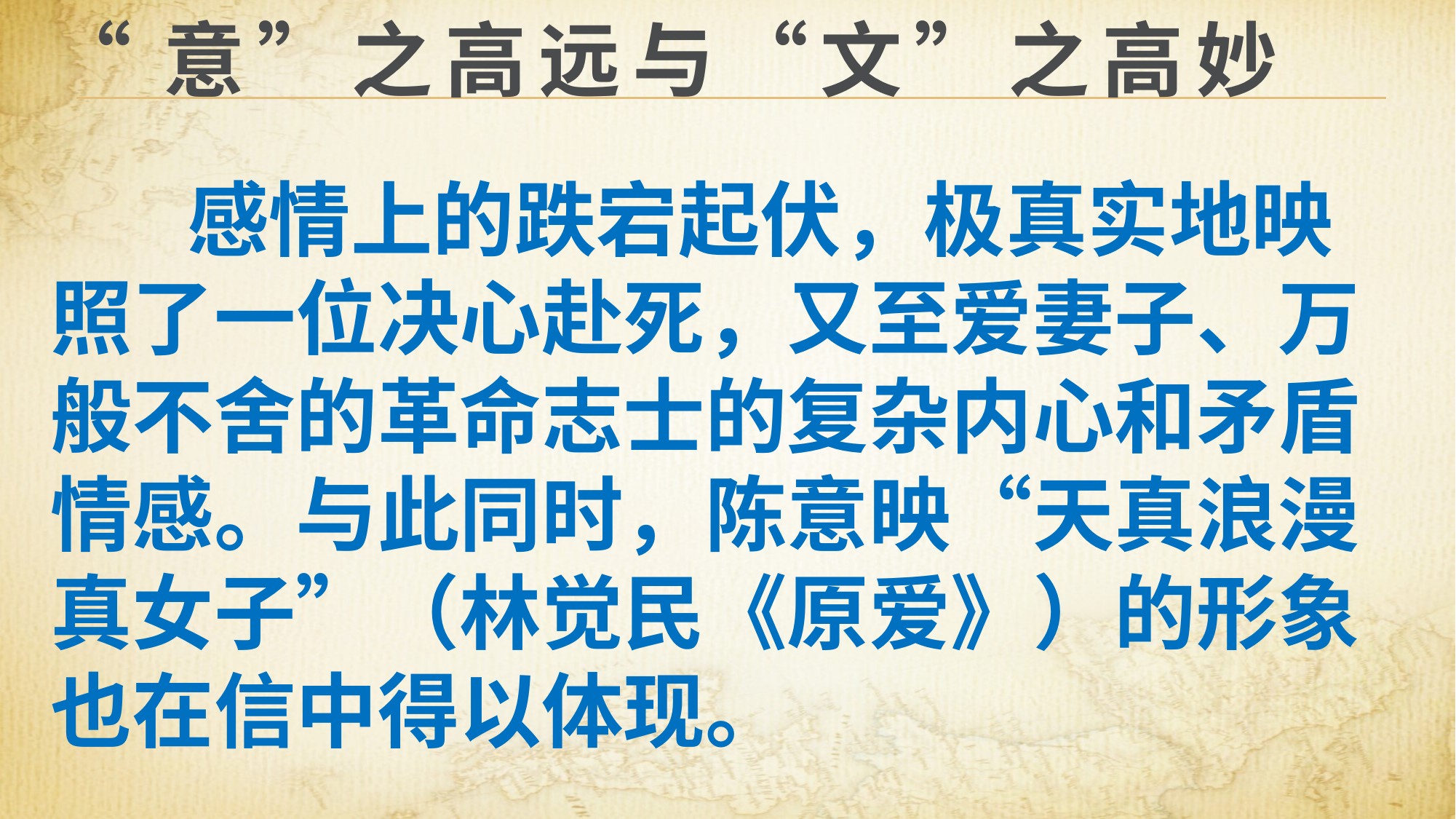

“意”之高远与“文”之高妙
        感情上的跌宕起伏，极真实地映照了一位决心赴死，又至爱妻子、万般不舍的革命志士的复杂内心和矛盾情感。与此同时，陈意映“天真浪漫真女子”（林觉民《原爱》）的形象也在信中得以体现。